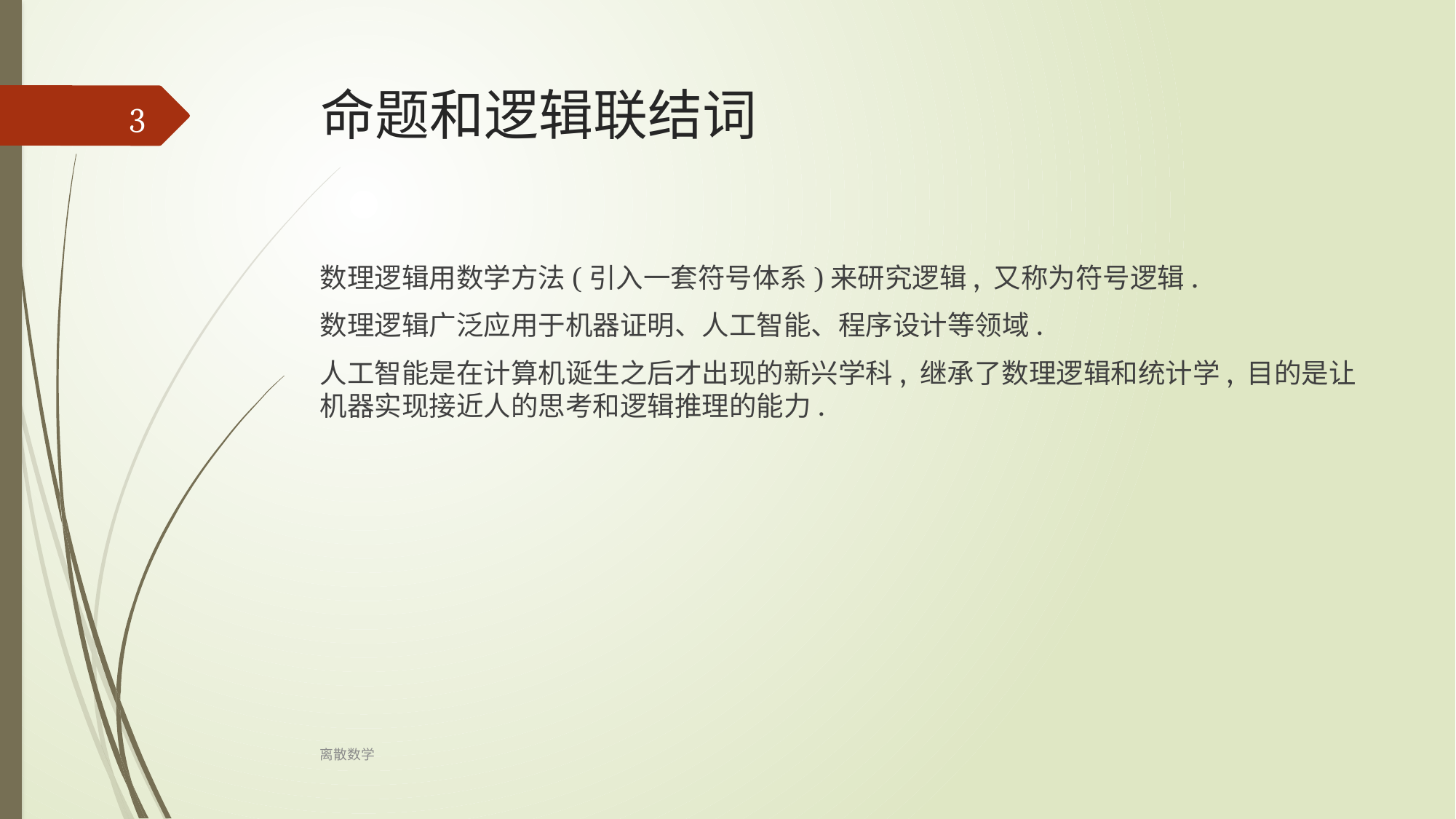

# 命题和逻辑联结词
3
数理逻辑用数学方法(引入一套符号体系)来研究逻辑, 又称为符号逻辑.
数理逻辑广泛应用于机器证明、人工智能、程序设计等领域.
人工智能是在计算机诞生之后才出现的新兴学科, 继承了数理逻辑和统计学, 目的是让机器实现接近人的思考和逻辑推理的能力.
离散数学